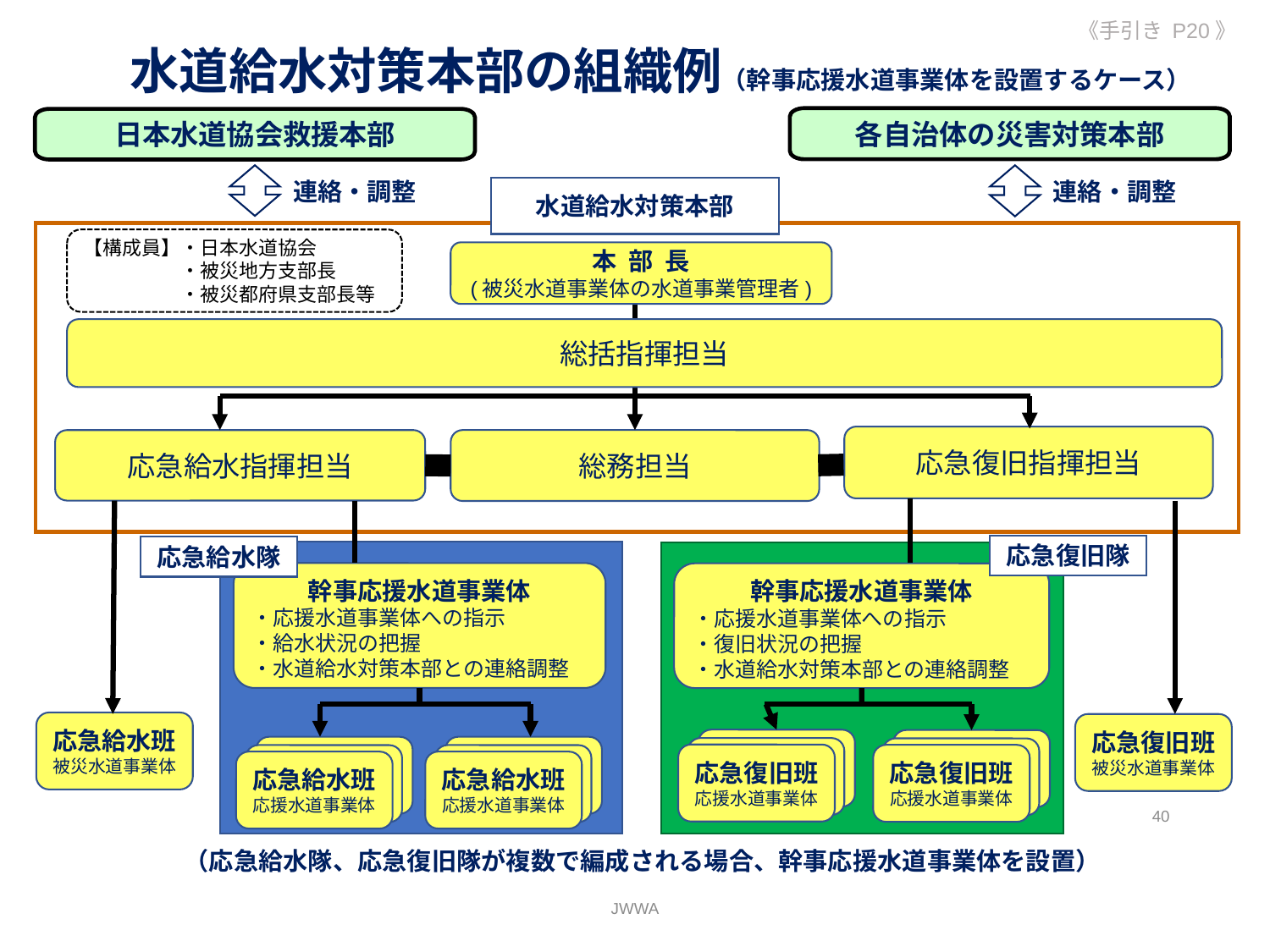

《手引き P20》
水道給水対策本部の組織例（幹事応援水道事業体を設置するケース）
各自治体の災害対策本部
日本水道協会救援本部

連絡・調整

連絡・調整
水道給水対策本部

【構成員】・日本水道協会
　　　　　・被災地方支部長
　　　　　・被災都府県支部長等
本  部  長
(被災水道事業体の水道事業管理者)
総括指揮担当
応急復旧指揮担当
応急給水指揮担当
総務担当
応急復旧隊
応急給水隊

幹事応援水道事業体
・応援水道事業体への指示
・給水状況の把握
・水道給水対策本部との連絡調整
幹事応援水道事業体
・応援水道事業体への指示
・復旧状況の把握
・水道給水対策本部との連絡調整

応急給水班
被災水道事業体
応急復旧班
被災水道事業体

応急復旧班
応援水道事業体

応急復旧班
応援水道事業体

応急給水班
応援水道事業体

応急給水班
応援水道事業体
40
（応急給水隊、応急復旧隊が複数で編成される場合、幹事応援水道事業体を設置）
JWWA